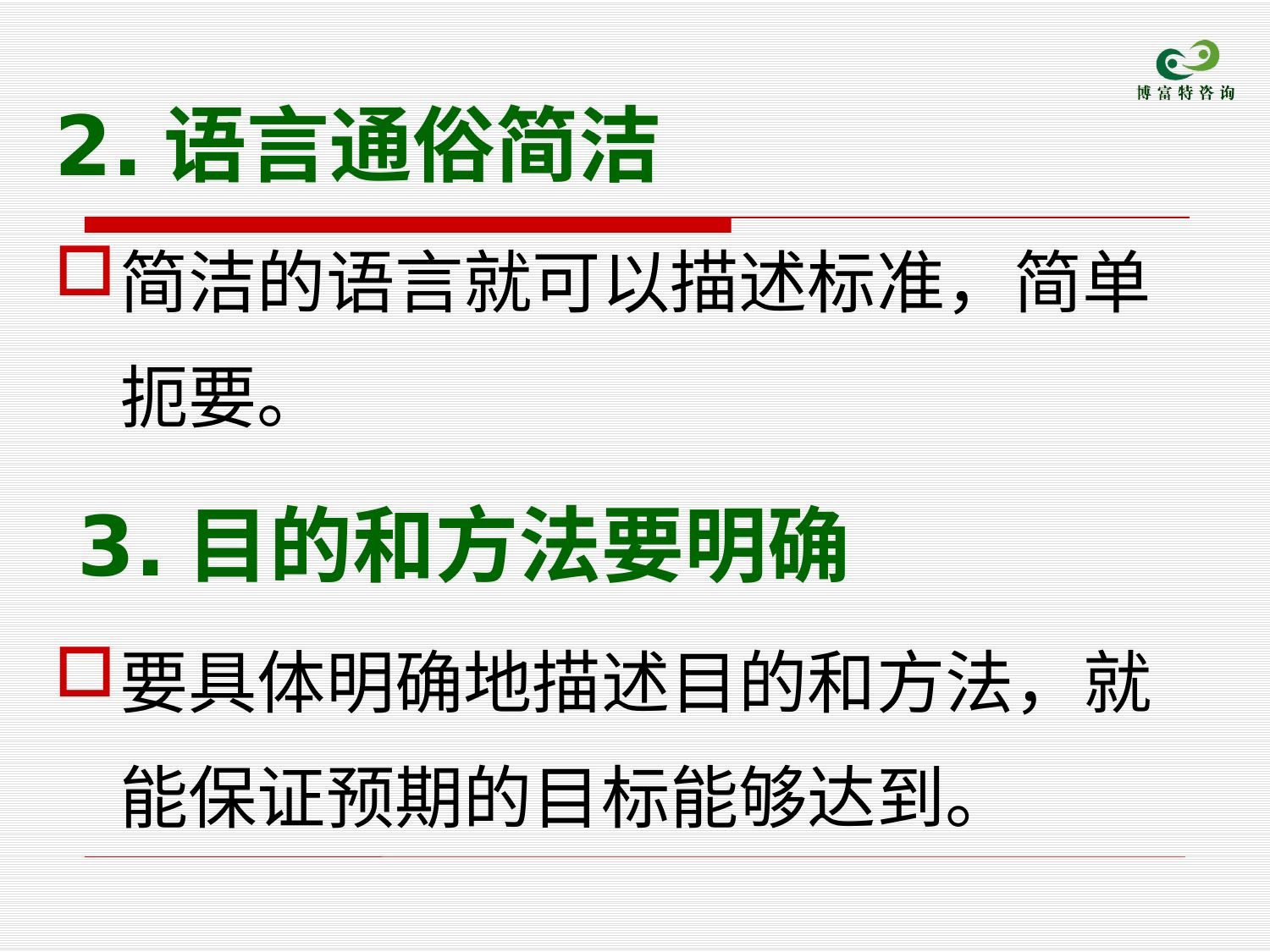

2.语言通俗简洁
简洁的语言就可以描述标准，简单扼要。
 3.目的和方法要明确
要具体明确地描述目的和方法，就能保证预期的目标能够达到。
573